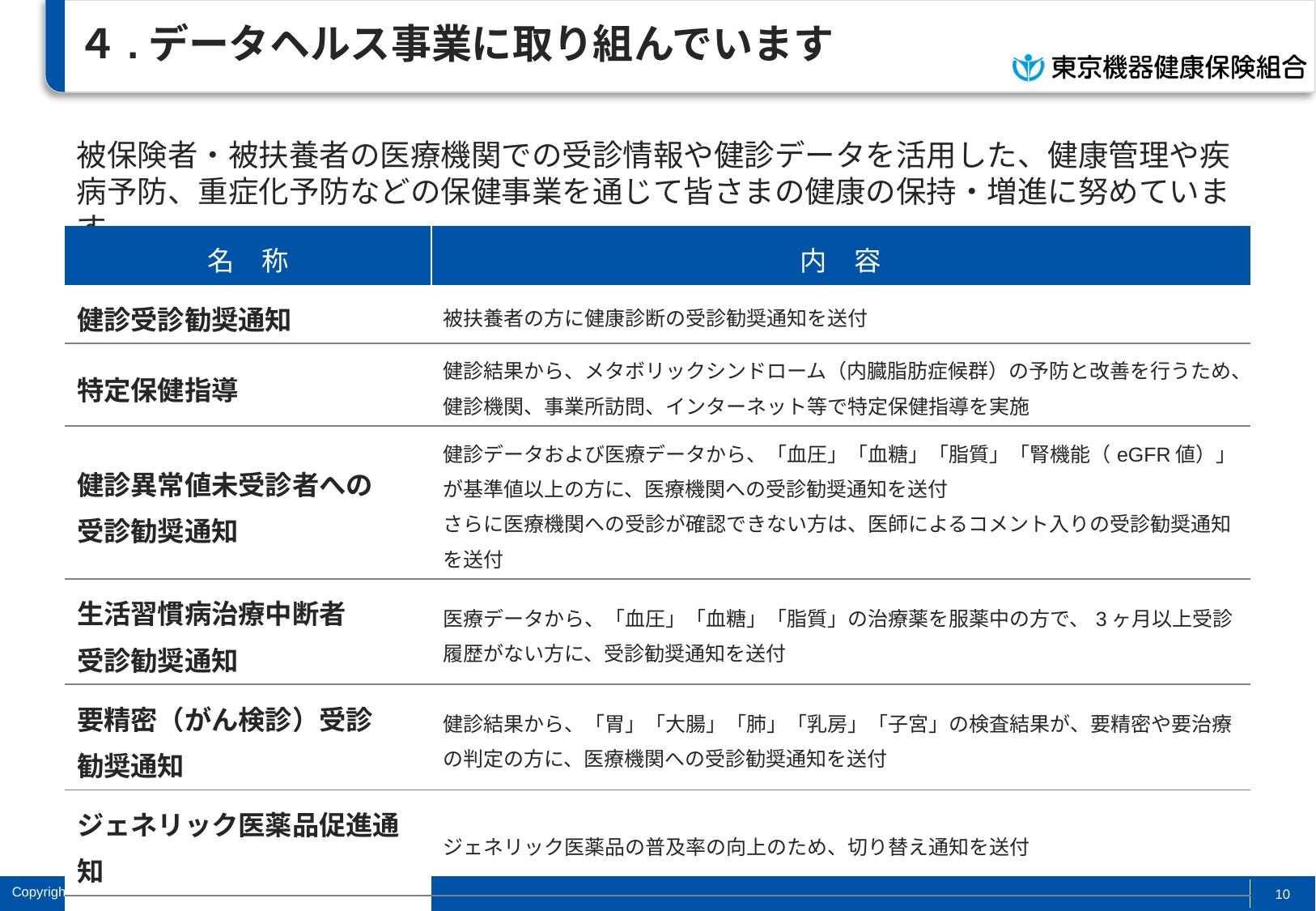

# ４.データヘルス事業に取り組んでいます
被保険者・被扶養者の医療機関での受診情報や健診データを活用した、健康管理や疾病予防、重症化予防などの保健事業を通じて皆さまの健康の保持・増進に努めています。
| 名　称 | 内　容 |
| --- | --- |
| 健診受診勧奨通知 | 被扶養者の方に健康診断の受診勧奨通知を送付 |
| 特定保健指導 | 健診結果から、メタボリックシンドローム（内臓脂肪症候群）の予防と改善を行うため、健診機関、事業所訪問、インターネット等で特定保健指導を実施 |
| 健診異常値未受診者への 受診勧奨通知 | 健診データおよび医療データから、「血圧」「血糖」「脂質」「腎機能（eGFR値）」が基準値以上の方に、医療機関への受診勧奨通知を送付 さらに医療機関への受診が確認できない方は、医師によるコメント入りの受診勧奨通知を送付 |
| 生活習慣病治療中断者 受診勧奨通知 | 医療データから、「血圧」「血糖」「脂質」の治療薬を服薬中の方で、3ヶ月以上受診履歴がない方に、受診勧奨通知を送付 |
| 要精密（がん検診）受診 勧奨通知 | 健診結果から、「胃」「大腸」「肺」「乳房」「子宮」の検査結果が、要精密や要治療の判定の方に、医療機関への受診勧奨通知を送付 |
| ジェネリック医薬品促進通知 | ジェネリック医薬品の普及率の向上のため、切り替え通知を送付 |
| その他の通知 | 特定保健指導（予備軍）への注意喚起通知、スイッチOTC通知、受診行動適正化通知、歯科受診勧奨通知、前期高齢者医療費対策通知、喫煙抑制通知、健康寿命の延伸に向けた健康・歯科に関する通知など |

10